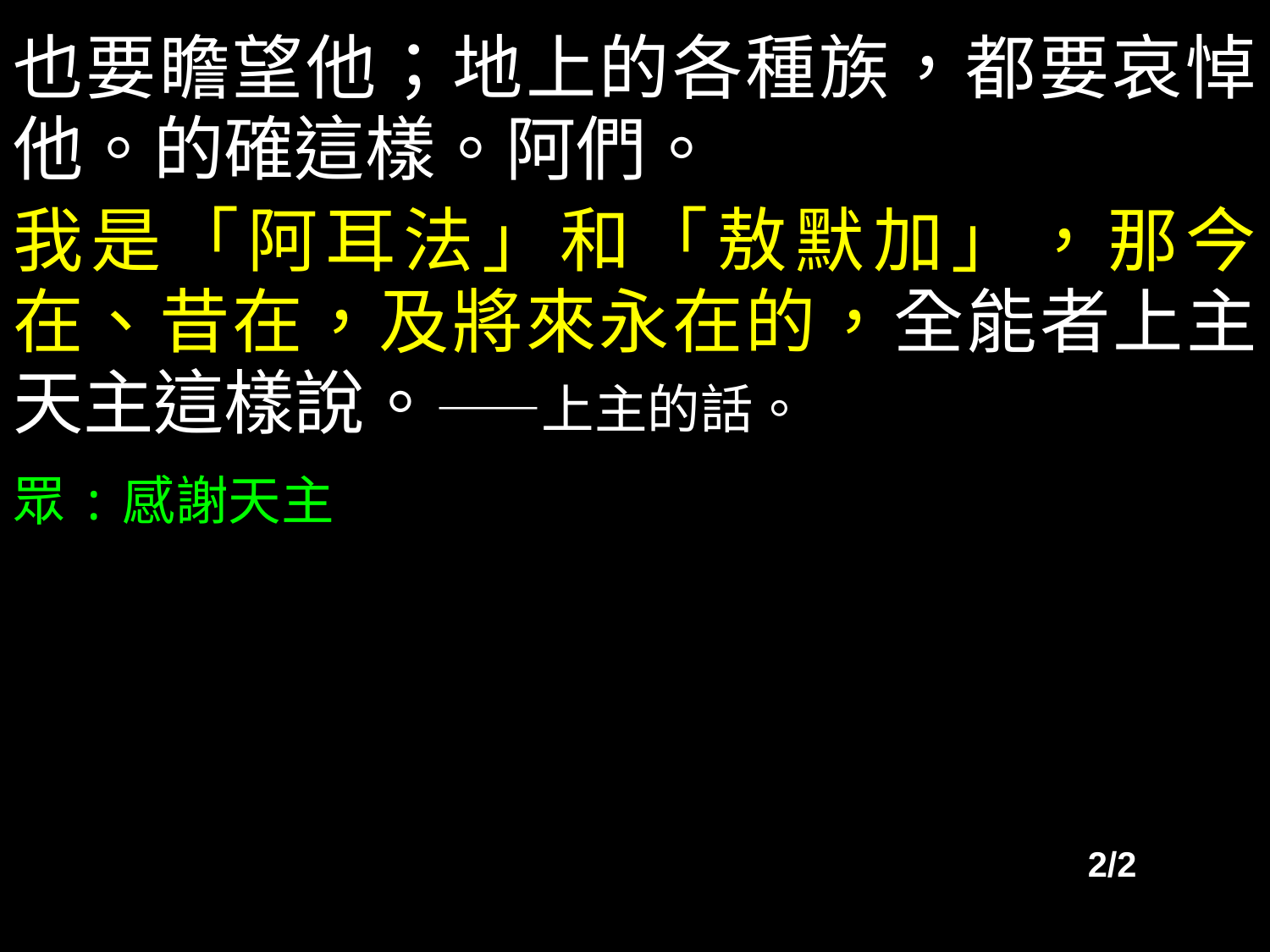

也要瞻望他；地上的各種族，都要哀悼他。的確這樣。阿們。
我是「阿耳法」和「敖默加」，那今在、昔在，及將來永在的，全能者上主天主這樣說。——上主的話。
眾:感謝天主

2/2